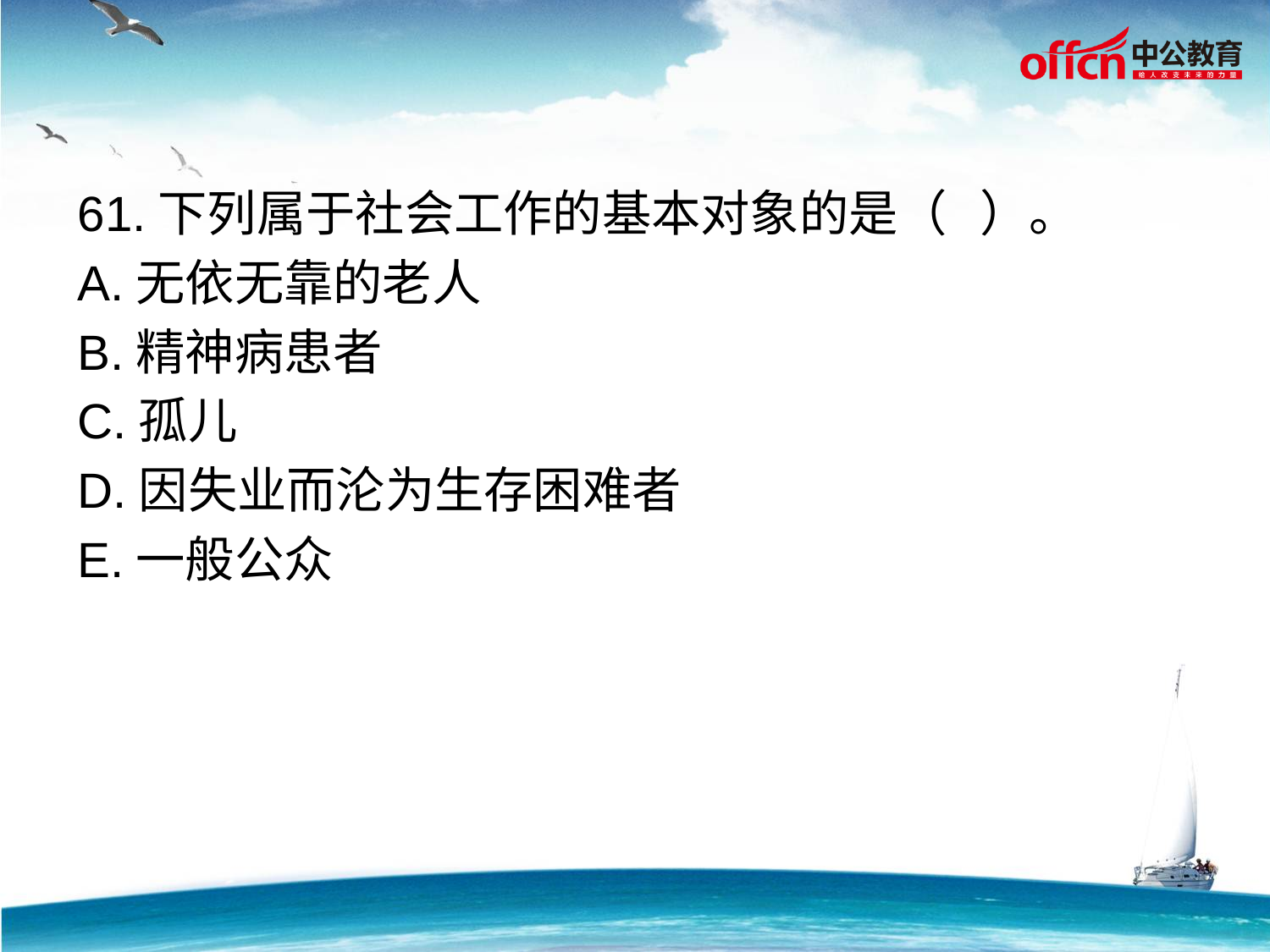

61.下列属于社会工作的基本对象的是（   ）。
A.无依无靠的老人
B.精神病患者
C.孤儿
D.因失业而沦为生存困难者
E.一般公众